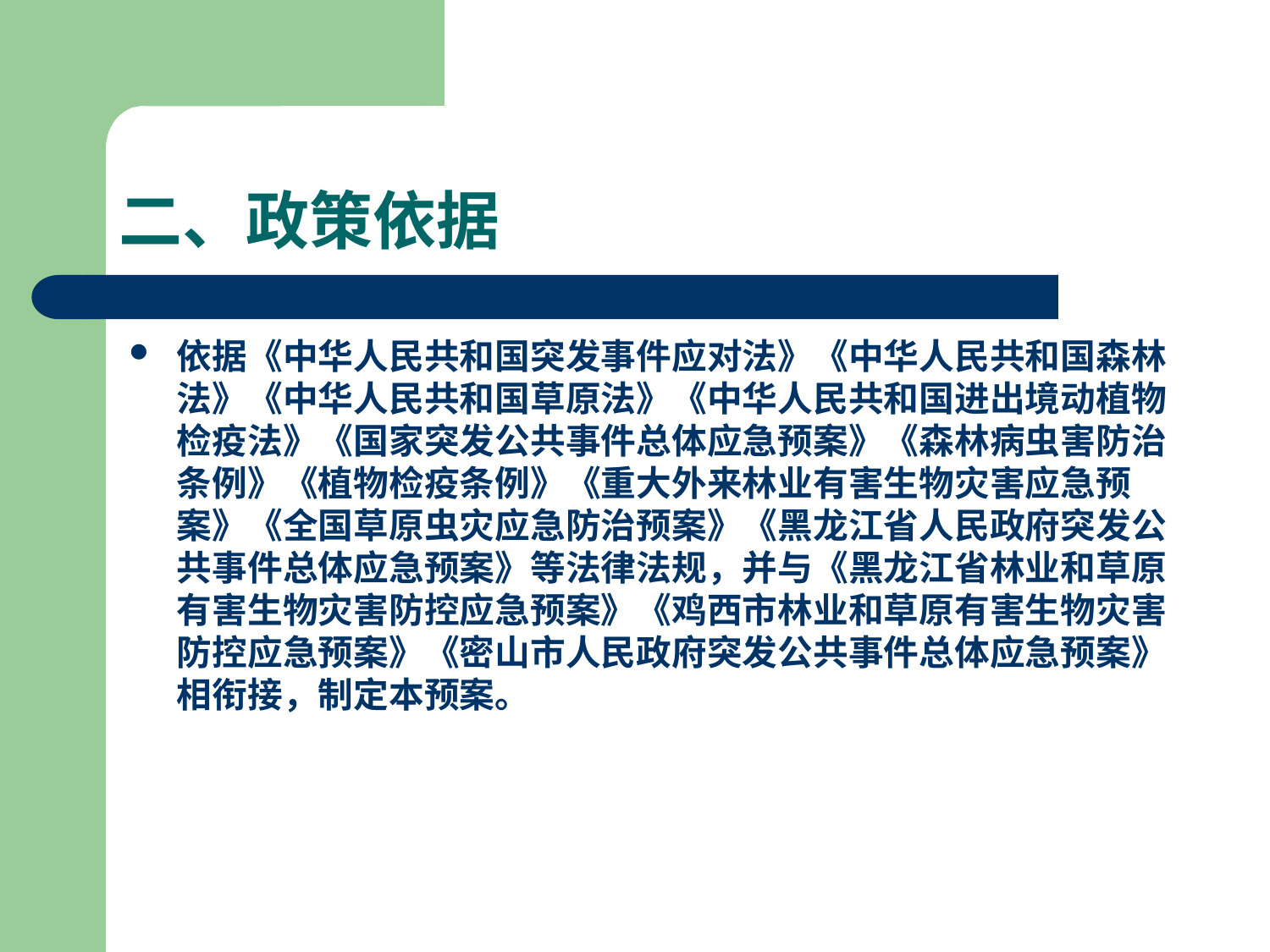

# 二、政策依据
依据《中华人民共和国突发事件应对法》《中华人民共和国森林法》《中华人民共和国草原法》《中华人民共和国进出境动植物检疫法》《国家突发公共事件总体应急预案》《森林病虫害防治条例》《植物检疫条例》《重大外来林业有害生物灾害应急预案》《全国草原虫灾应急防治预案》《黑龙江省人民政府突发公共事件总体应急预案》等法律法规，并与《黑龙江省林业和草原有害生物灾害防控应急预案》《鸡西市林业和草原有害生物灾害防控应急预案》《密山市人民政府突发公共事件总体应急预案》相衔接，制定本预案。